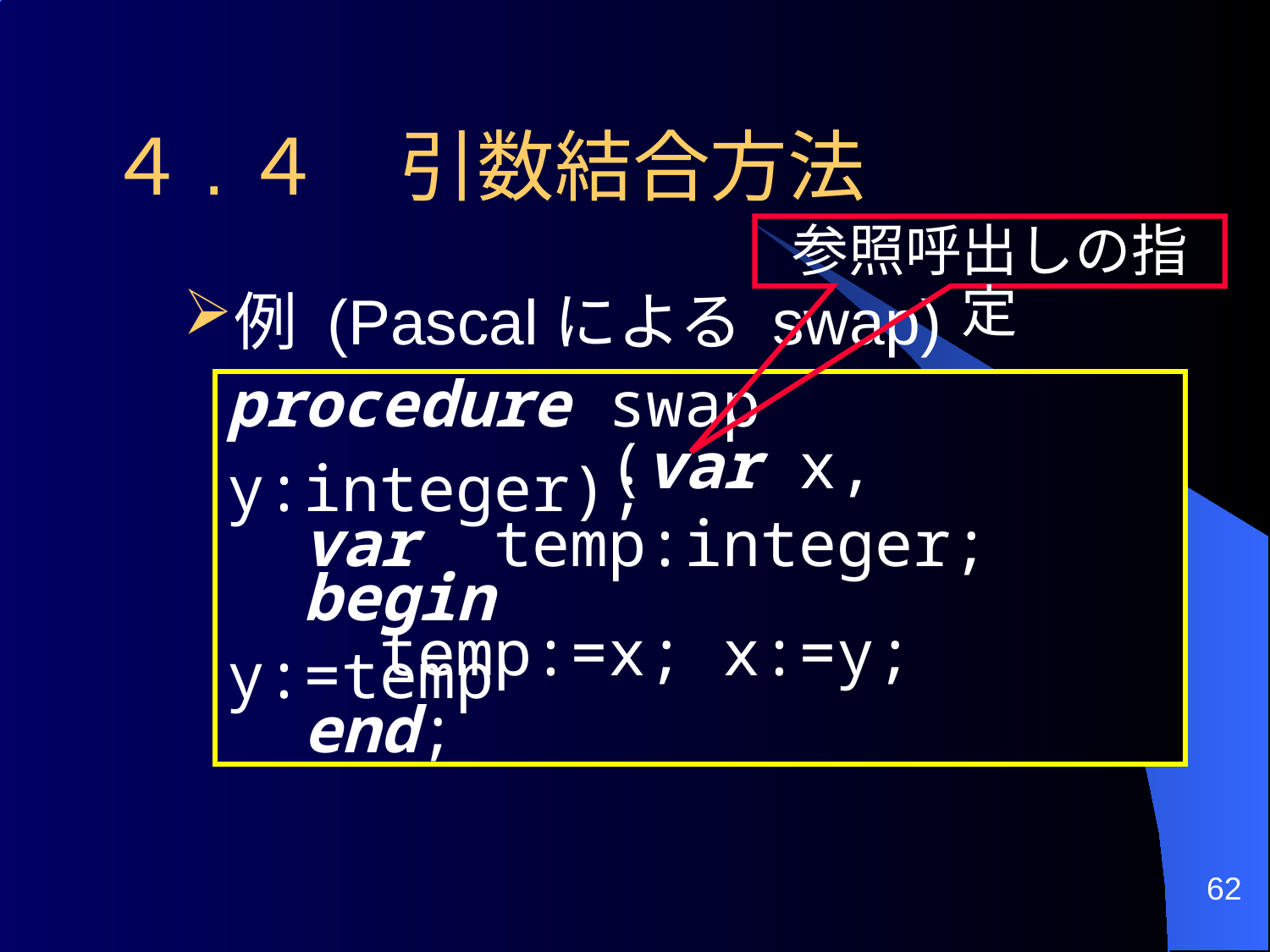

４.４　引数結合方法
参照呼出しの指定
例 (Pascalによる swap)
procedure swap
          (var x, y:integer);
  var  temp:integer;
  begin
    temp:=x; x:=y; y:=temp
  end;
62